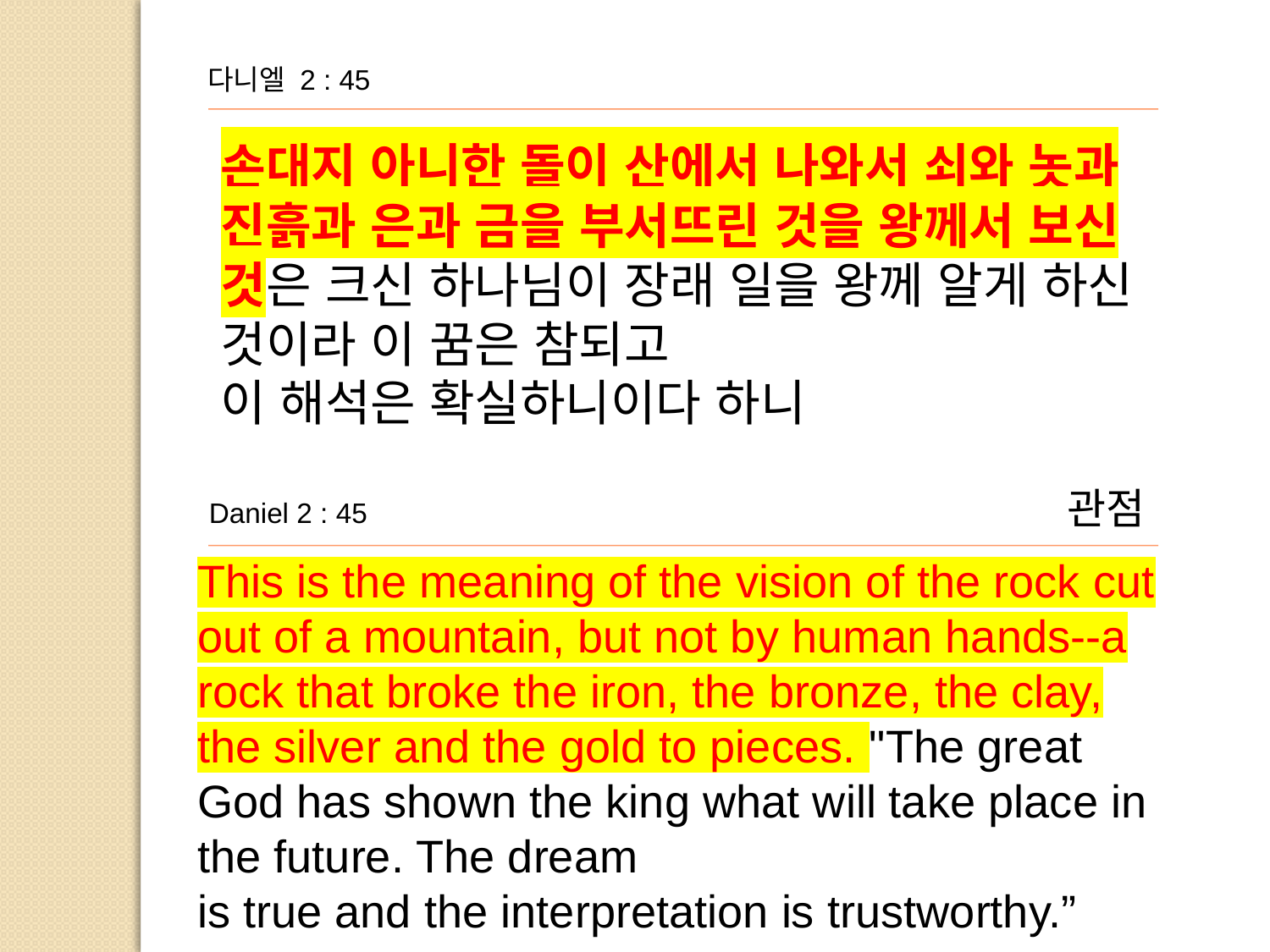

다니엘 2 : 45

손대지 아니한 돌이 산에서 나와서 쇠와 놋과 진흙과 은과 금을 부서뜨린 것을 왕께서 보신 것은 크신 하나님이 장래 일을 왕께 알게 하신 것이라 이 꿈은 참되고
이 해석은 확실하니이다 하니
관점
Daniel 2 : 45

This is the meaning of the vision of the rock cut out of a mountain, but not by human hands--a rock that broke the iron, the bronze, the clay, the silver and the gold to pieces. "The great God has shown the king what will take place in the future. The dream
is true and the interpretation is trustworthy.”